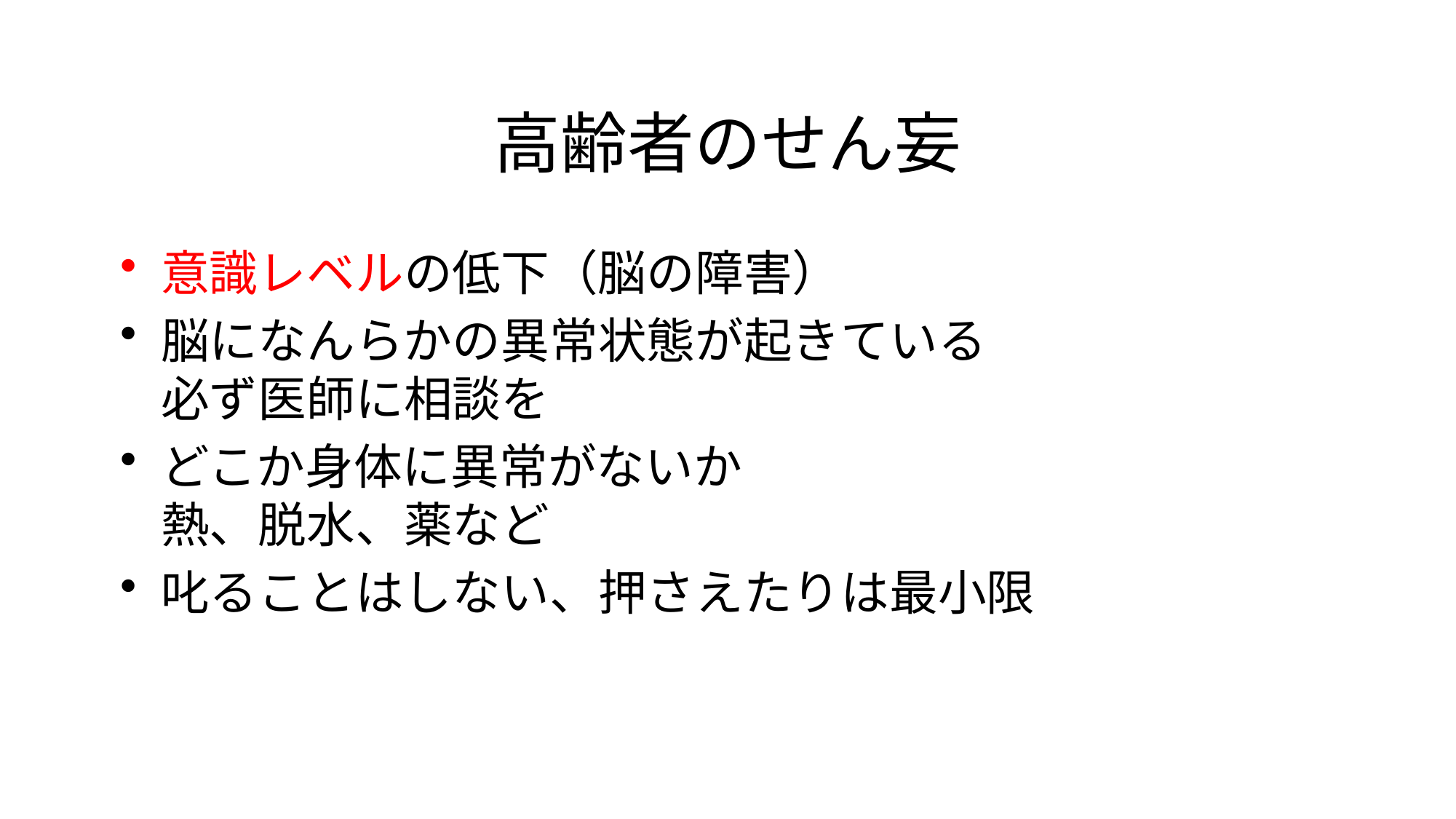

# 高齢者のせん妄
意識レベルの低下（脳の障害）
脳になんらかの異常状態が起きている
必ず医師に相談を
どこか身体に異常がないか
熱、脱水、薬など
叱ることはしない、押さえたりは最小限